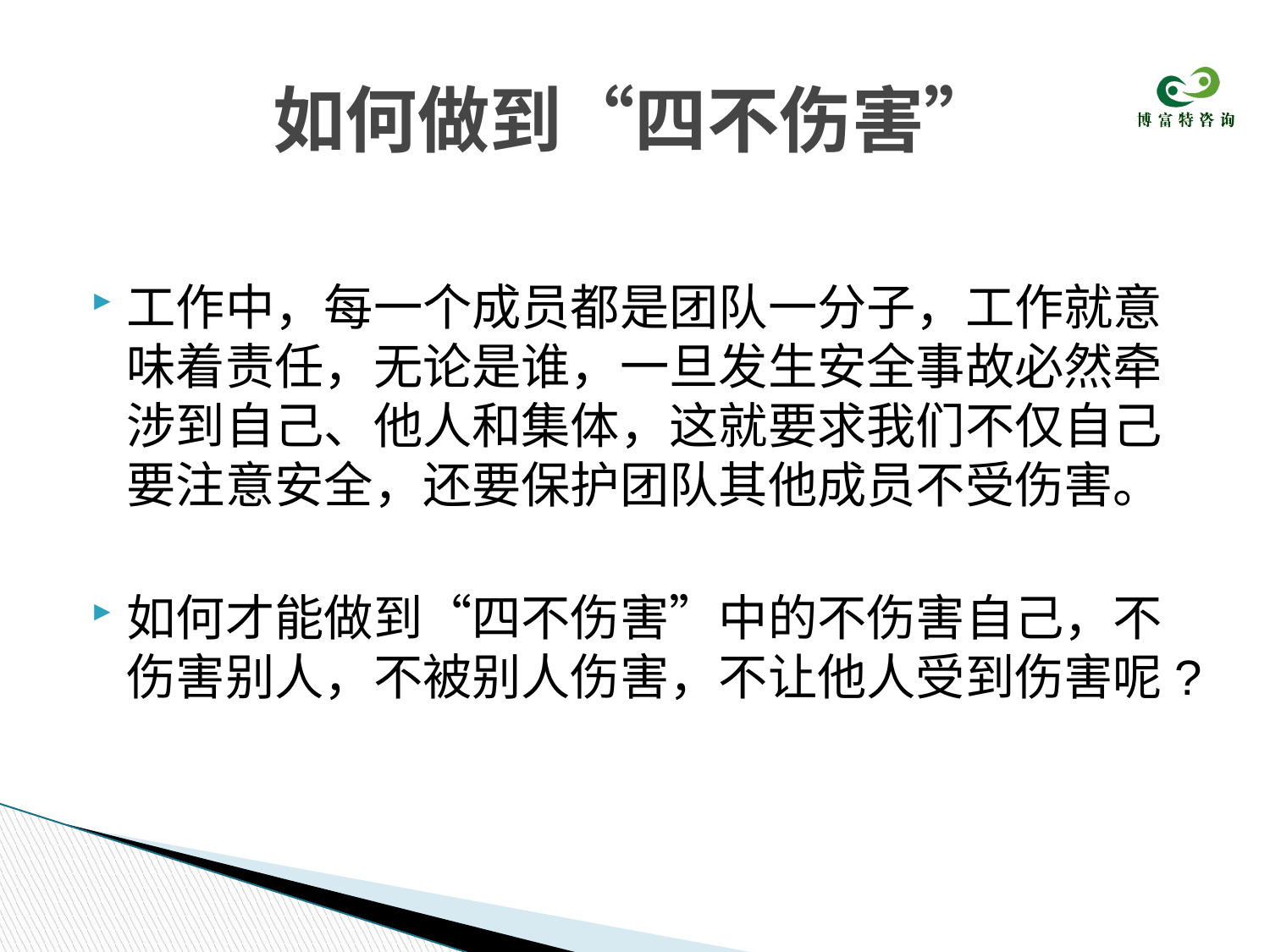

# 如何做到“四不伤害”

工作中，每一个成员都是团队一分子，工作就意味着责任，无论是谁，一旦发生安全事故必然牵涉到自己、他人和集体，这就要求我们不仅自己要注意安全，还要保护团队其他成员不受伤害。

如何才能做到“四不伤害”中的不伤害自己，不伤害别人，不被别人伤害，不让他人受到伤害呢?